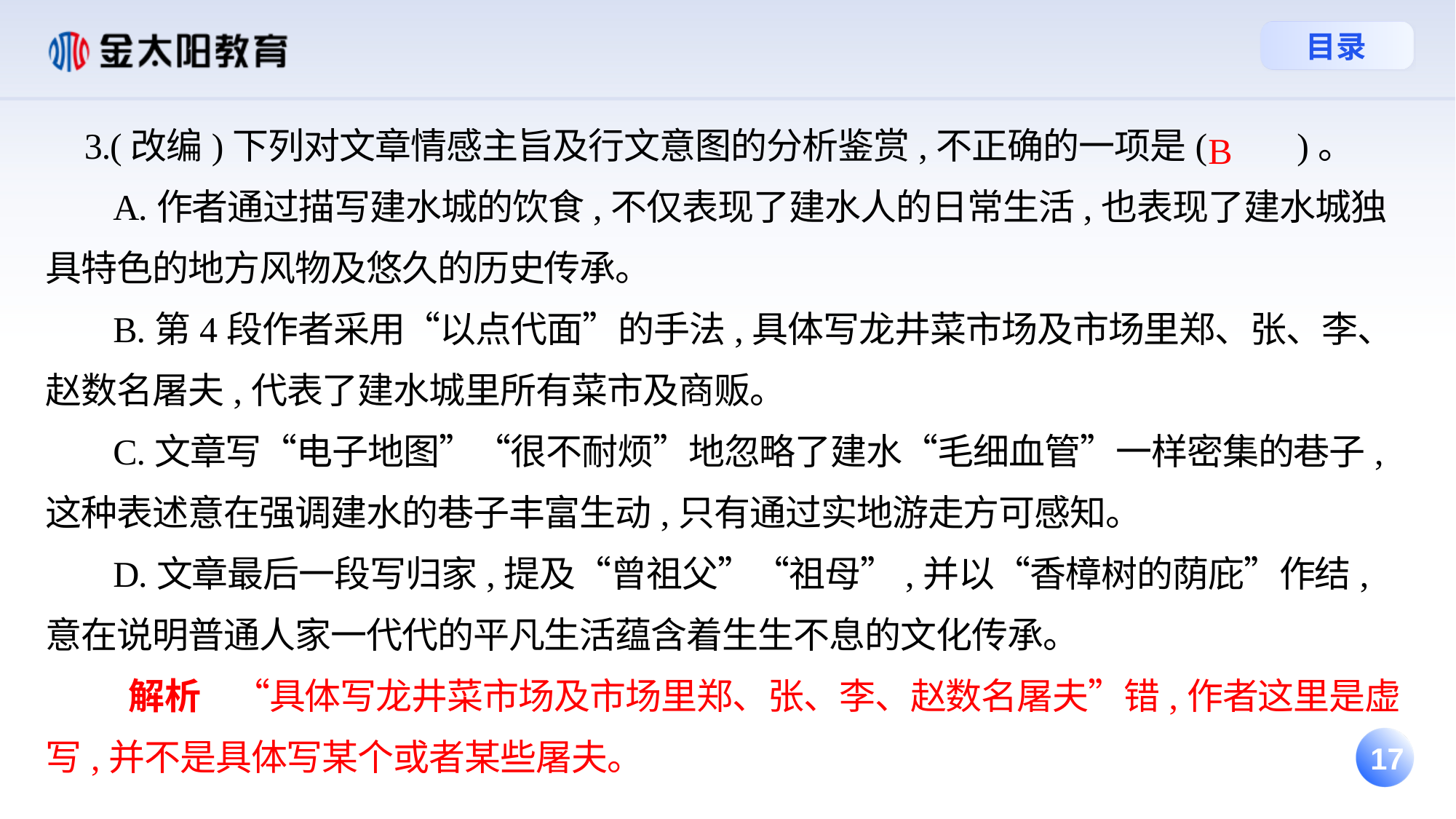

3.(改编)下列对文章情感主旨及行文意图的分析鉴赏,不正确的一项是(　　)。
        A.作者通过描写建水城的饮食,不仅表现了建水人的日常生活,也表现了建水城独具特色的地方风物及悠久的历史传承。
        B.第4段作者采用“以点代面”的手法,具体写龙井菜市场及市场里郑、张、李、赵数名屠夫,代表了建水城里所有菜市及商贩。
        C.文章写“电子地图”“很不耐烦”地忽略了建水“毛细血管”一样密集的巷子,这种表述意在强调建水的巷子丰富生动,只有通过实地游走方可感知。
        D.文章最后一段写归家,提及“曾祖父”“祖母”,并以“香樟树的荫庇”作结,意在说明普通人家一代代的平凡生活蕴含着生生不息的文化传承。
         解析    “具体写龙井菜市场及市场里郑、张、李、赵数名屠夫”错,作者这里是虚写,并不是具体写某个或者某些屠夫。
B